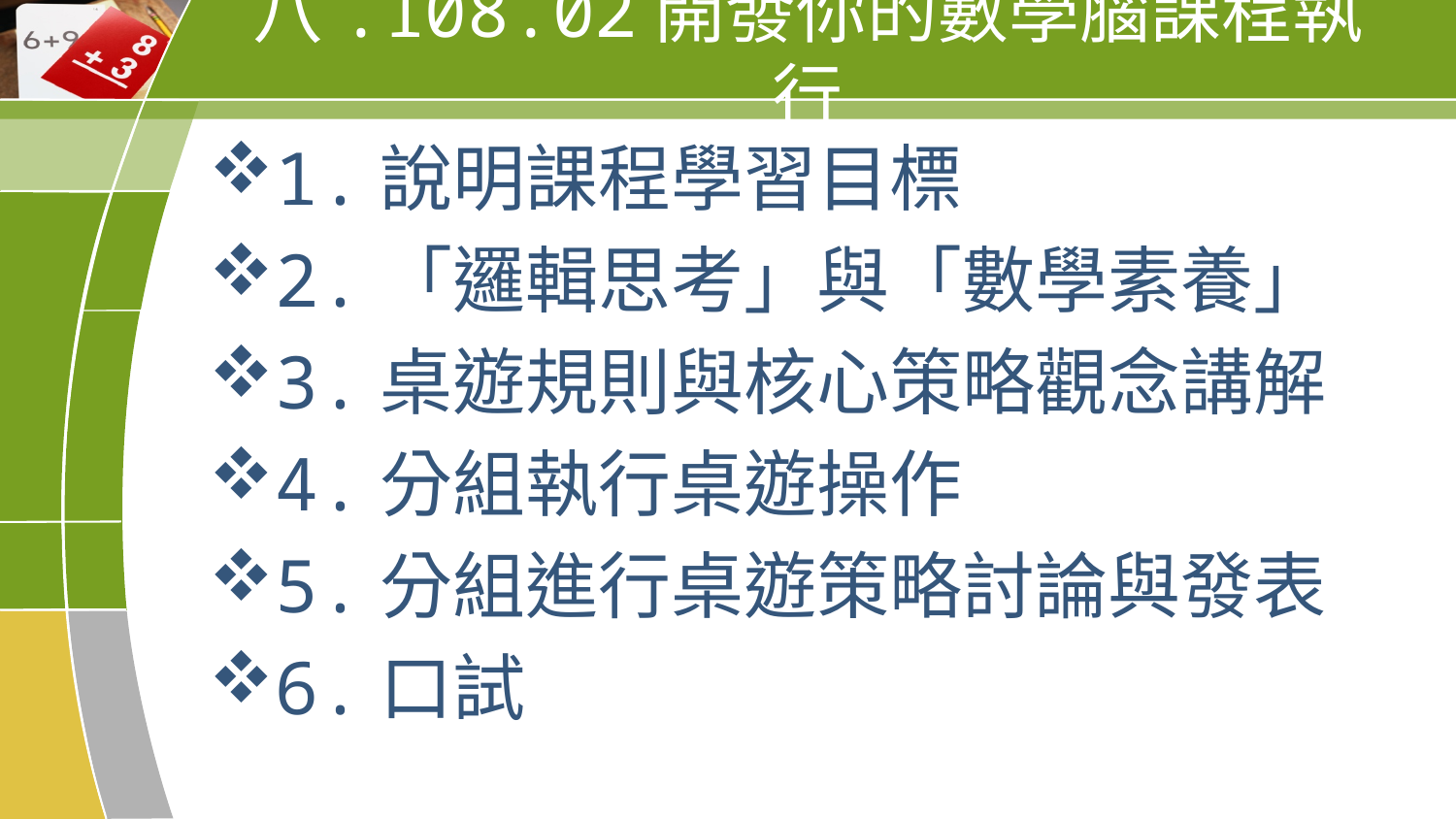

# 八.108.02開發你的數學腦課程執行
1.說明課程學習目標
2.「邏輯思考」與「數學素養」
3.桌遊規則與核心策略觀念講解
4.分組執行桌遊操作
5.分組進行桌遊策略討論與發表
6.口試